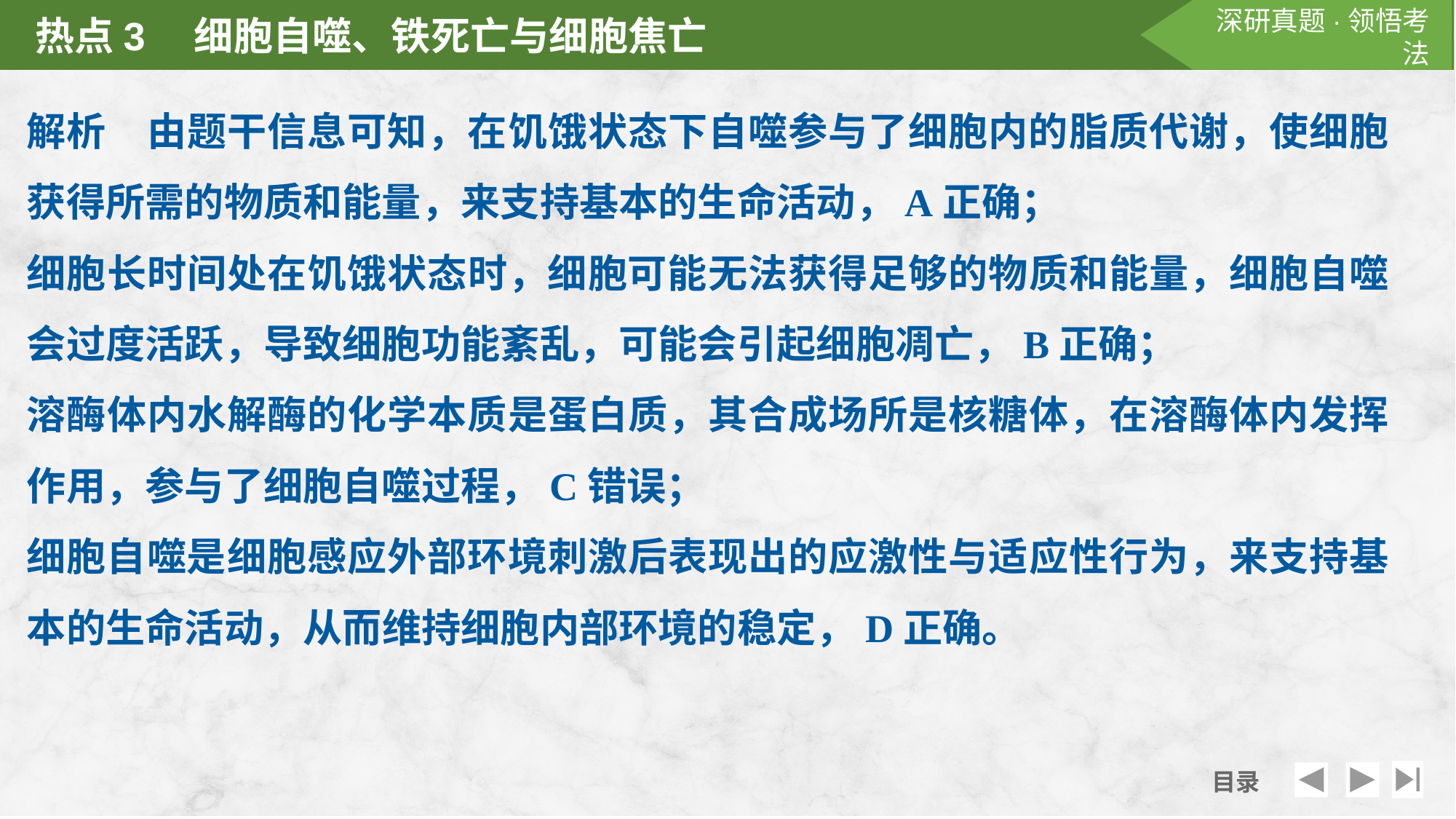

解析　由题干信息可知，在饥饿状态下自噬参与了细胞内的脂质代谢，使细胞获得所需的物质和能量，来支持基本的生命活动，A正确；
细胞长时间处在饥饿状态时，细胞可能无法获得足够的物质和能量，细胞自噬会过度活跃，导致细胞功能紊乱，可能会引起细胞凋亡，B正确；
溶酶体内水解酶的化学本质是蛋白质，其合成场所是核糖体，在溶酶体内发挥作用，参与了细胞自噬过程，C错误；
细胞自噬是细胞感应外部环境刺激后表现出的应激性与适应性行为，来支持基本的生命活动，从而维持细胞内部环境的稳定，D正确。